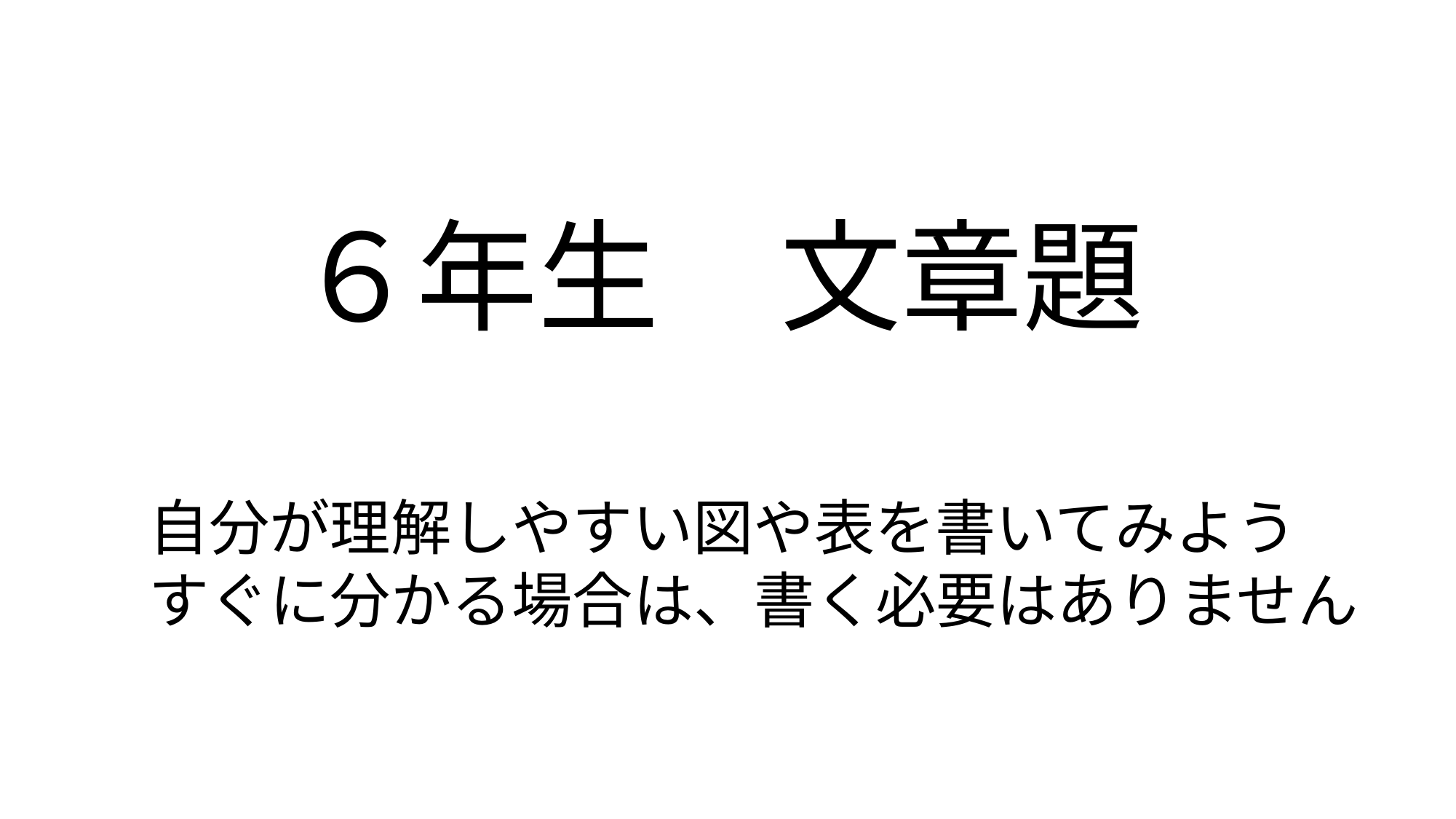

# ６年生　文章題
自分が理解しやすい図や表を書いてみよう
すぐに分かる場合は、書く必要はありません